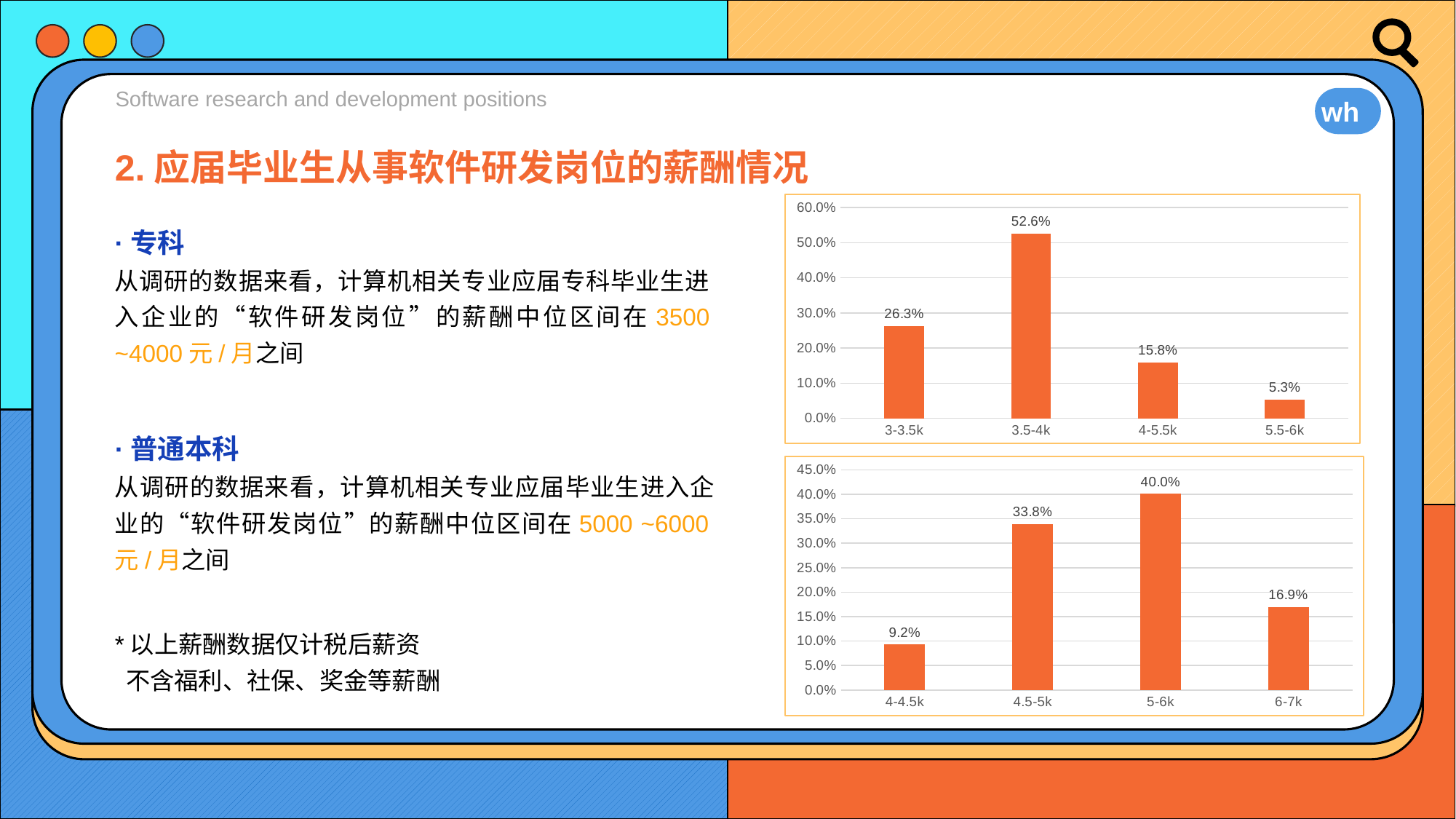

Software research and development positions

whsia
2.应届毕业生从事软件研发岗位的薪酬情况

### Chart

| Category |
|---|

### Chart

| Category |
|---|

### Chart

| Category |
|---|

### Chart

| Category |  |
|---|---|
| 3-3.5k | 0.2631578947368421 |
| 3.5-4k | 0.5263157894736842 |
| 4-5.5k | 0.15789473684210525 |
| 5.5-6k | 0.05263157894736842 |
·专科
从调研的数据来看，计算机相关专业应届专科毕业生进入企业的“软件研发岗位”的薪酬中位区间在3500 ~4000元/月之间
·普通本科
从调研的数据来看，计算机相关专业应届毕业生进入企业的“软件研发岗位”的薪酬中位区间在5000 ~6000元/月之间

### Chart

| Category |  |
|---|---|
| 4-4.5k | 0.09230769230769231 |
| 4.5-5k | 0.3384615384615385 |
| 5-6k | 0.4 |
| 6-7k | 0.16923076923076924 |
*以上薪酬数据仅计税后薪资
 不含福利、社保、奖金等薪酬